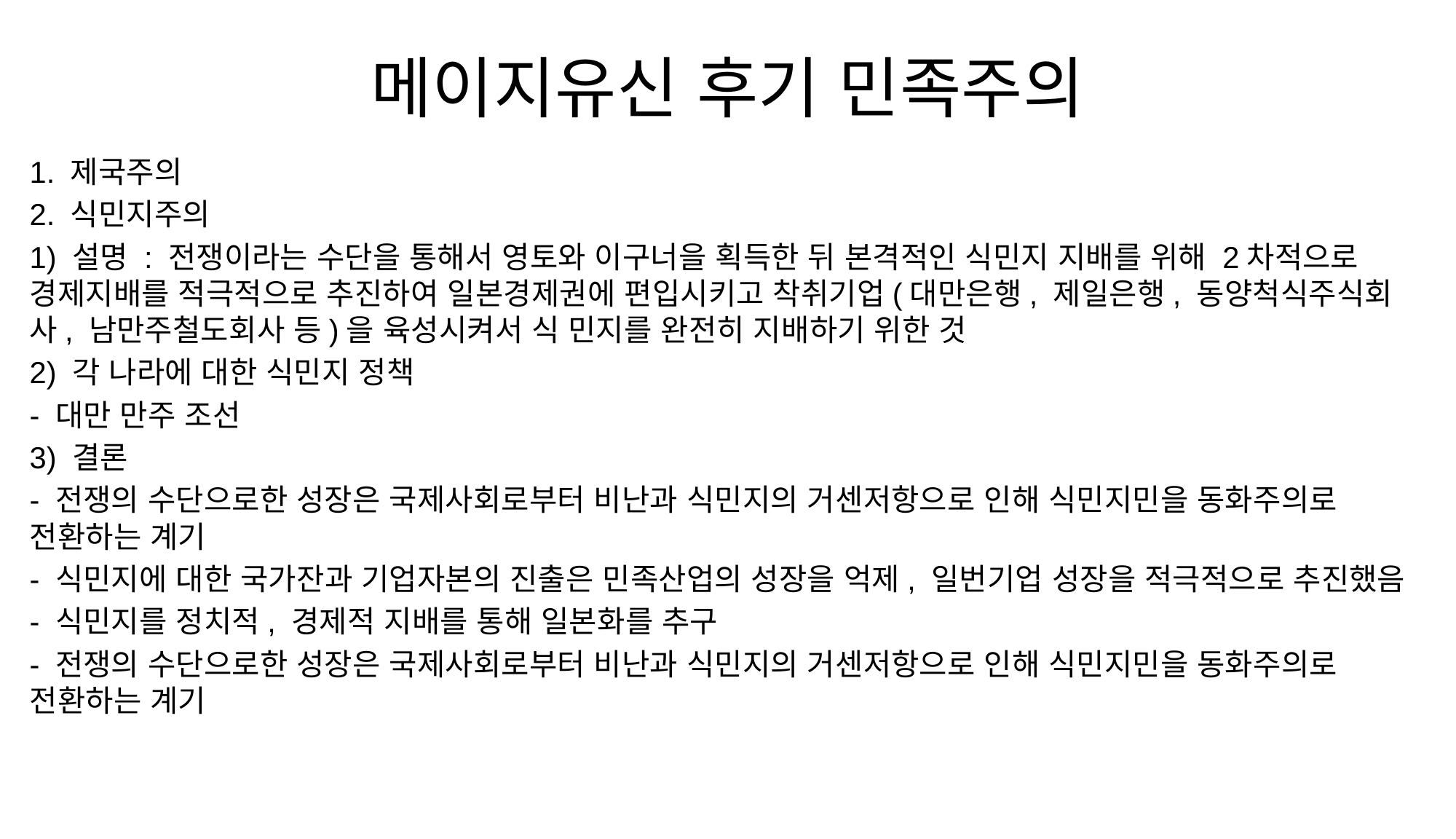

# 메이지유신 후기 민족주의
1. 제국주의
2. 식민지주의
1) 설명 : 전쟁이라는 수단을 통해서 영토와 이구너을 획득한 뒤 본격적인 식민지 지배를 위해 2차적으로 경제지배를 적극적으로 추진하여 일본경제권에 편입시키고 착취기업(대만은행, 제일은행, 동양척식주식회사, 남만주철도회사 등)을 육성시켜서 식 민지를 완전히 지배하기 위한 것
2) 각 나라에 대한 식민지 정책
- 대만 만주 조선
3) 결론
- 전쟁의 수단으로한 성장은 국제사회로부터 비난과 식민지의 거센저항으로 인해 식민지민을 동화주의로 전환하는 계기
- 식민지에 대한 국가잔과 기업자본의 진출은 민족산업의 성장을 억제, 일번기업 성장을 적극적으로 추진했음
- 식민지를 정치적, 경제적 지배를 통해 일본화를 추구
- 전쟁의 수단으로한 성장은 국제사회로부터 비난과 식민지의 거센저항으로 인해 식민지민을 동화주의로 전환하는 계기